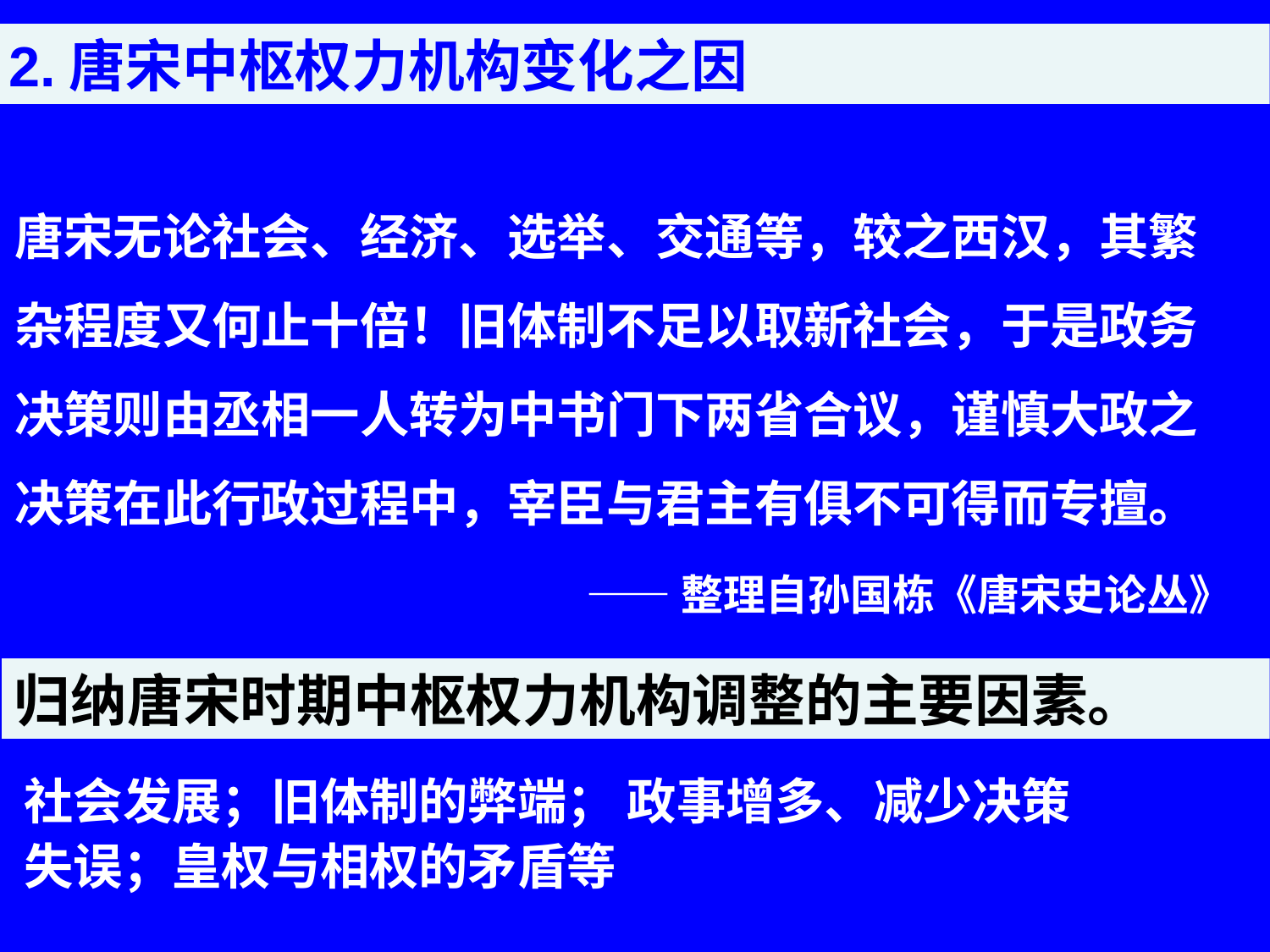

2.唐宋中枢权力机构变化之因
唐宋无论社会、经济、选举、交通等，较之西汉，其繁杂程度又何止十倍！旧体制不足以取新社会，于是政务决策则由丞相一人转为中书门下两省合议，谨慎大政之决策在此行政过程中，宰臣与君主有俱不可得而专擅。
 ——整理自孙国栋《唐宋史论丛》
归纳唐宋时期中枢权力机构调整的主要因素。
社会发展；旧体制的弊端； 政事增多、减少决策失误；皇权与相权的矛盾等